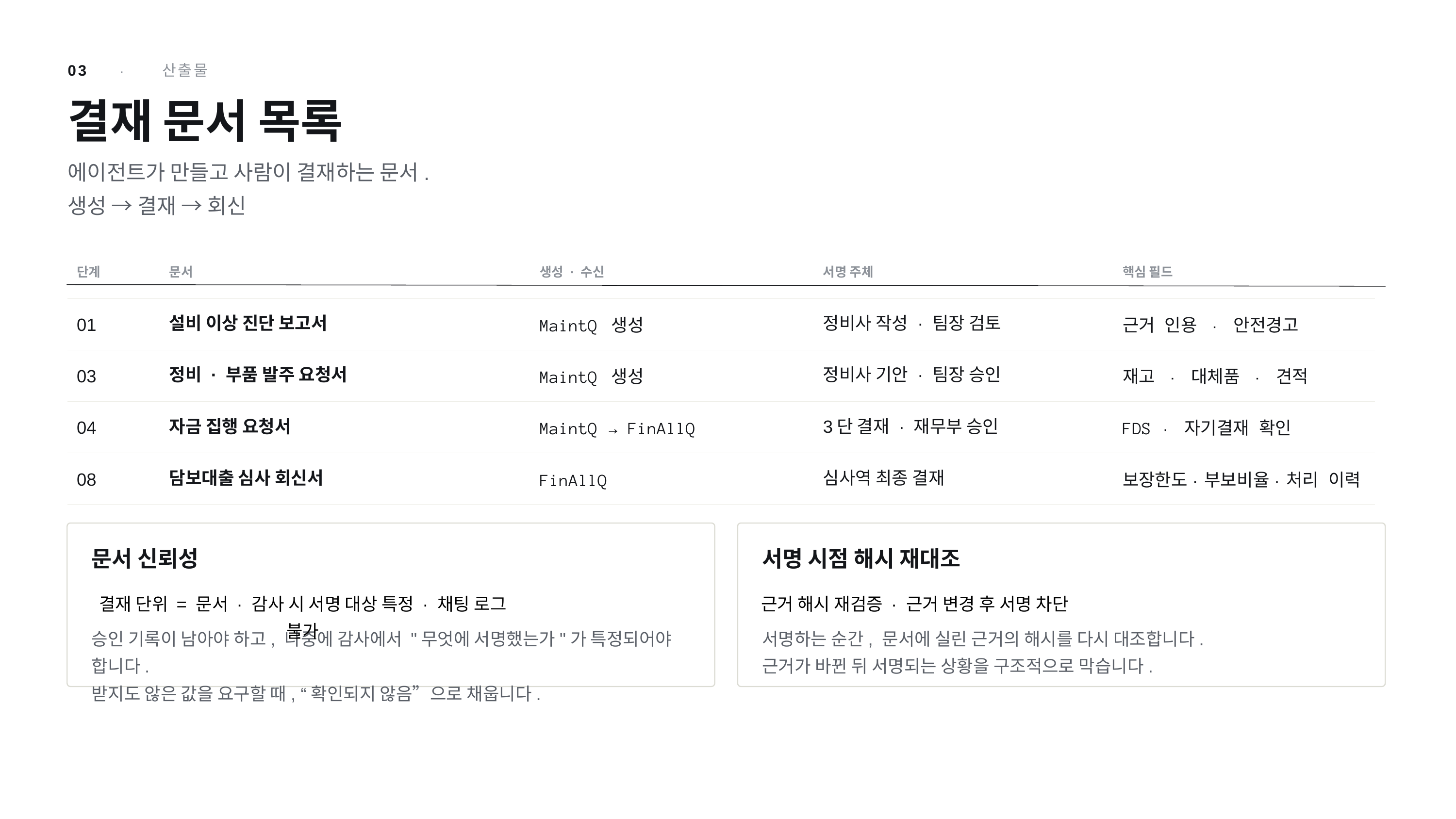

03   ·   산출물
결재 문서 목록
에이전트가 만들고 사람이 결재하는 문서.
생성 → 결재 → 회신
| 단계 | 문서 | 생성 · 수신 | 서명 주체 | 핵심 필드 |
| --- | --- | --- | --- | --- |
| 01 | 설비 이상 진단 보고서 | MaintQ 생성 | 정비사 작성 · 팀장 검토 | 근거 인용 · 안전경고 |
| 03 | 정비 · 부품 발주 요청서 | MaintQ 생성 | 정비사 기안 · 팀장 승인 | 재고 · 대체품 · 견적 |
| 04 | 자금 집행 요청서 | MaintQ → FinAllQ | 3단 결재 · 재무부 승인 | FDS · 자기결재 확인 |
| 08 | 담보대출 심사 회신서 | FinAllQ | 심사역 최종 결재 | 보장한도·부보비율·처리 이력 |

문서 신뢰성
서명 시점 해시 재대조
결재 단위 = 문서 · 감사 시 서명 대상 특정 · 채팅 로그 불가
근거 해시 재검증 · 근거 변경 후 서명 차단

승인 기록이 남아야 하고, 나중에 감사에서 "무엇에 서명했는가"가 특정되어야 합니다.
받지도 않은 값을 요구할 때, “확인되지 않음”으로 채웁니다.

서명하는 순간, 문서에 실린 근거의 해시를 다시 대조합니다.
근거가 바뀐 뒤 서명되는 상황을 구조적으로 막습니다.